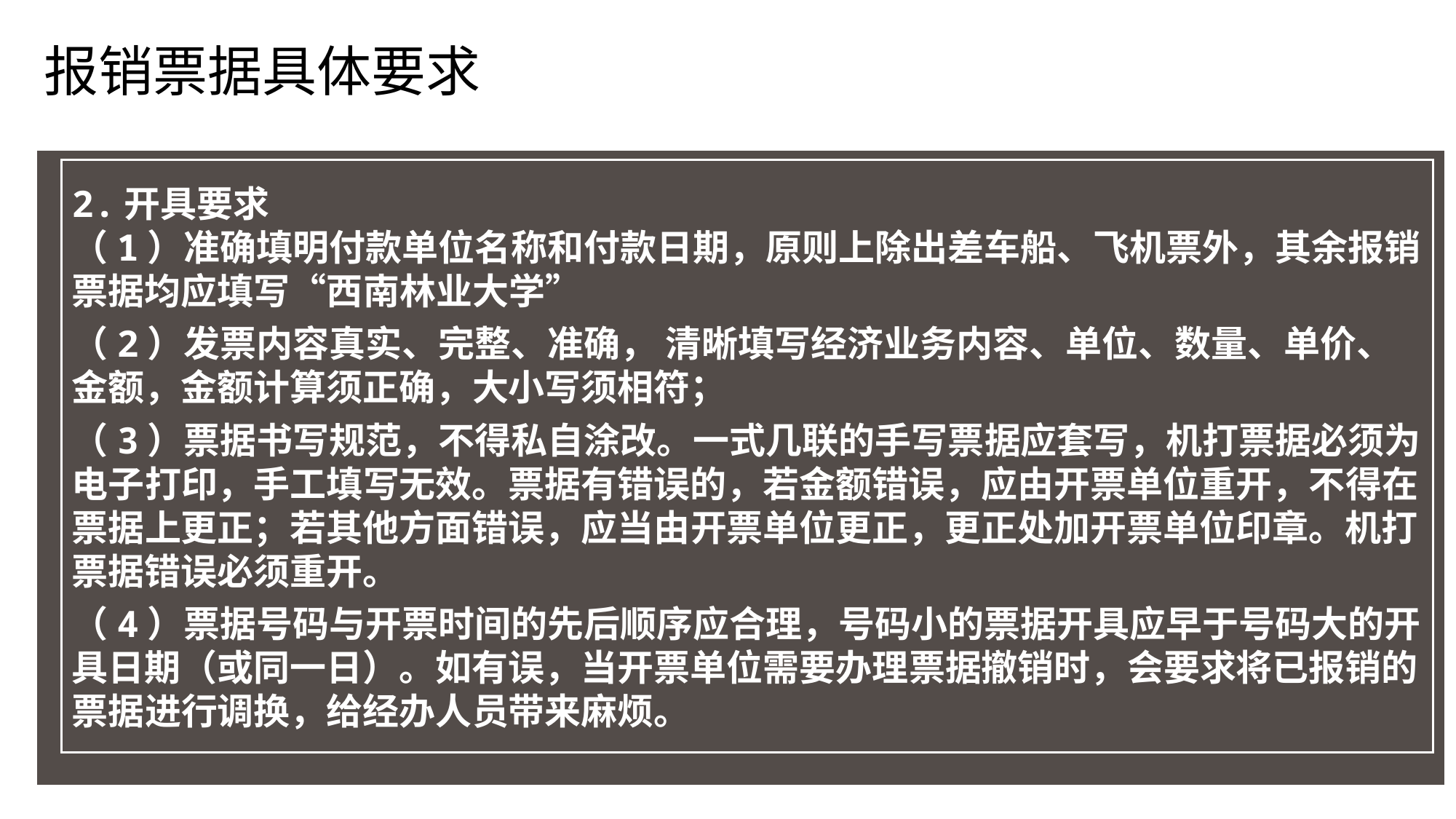

报销票据具体要求

2.开具要求
（1）准确填明付款单位名称和付款日期，原则上除出差车船、飞机票外，其余报销票据均应填写“西南林业大学”
（2）发票内容真实、完整、准确， 清晰填写经济业务内容、单位、数量、单价、金额，金额计算须正确，大小写须相符；
（3）票据书写规范，不得私自涂改。一式几联的手写票据应套写，机打票据必须为电子打印，手工填写无效。票据有错误的，若金额错误，应由开票单位重开，不得在票据上更正；若其他方面错误，应当由开票单位更正，更正处加开票单位印章。机打票据错误必须重开。
（4）票据号码与开票时间的先后顺序应合理，号码小的票据开具应早于号码大的开具日期（或同一日）。如有误，当开票单位需要办理票据撤销时，会要求将已报销的票据进行调换，给经办人员带来麻烦。